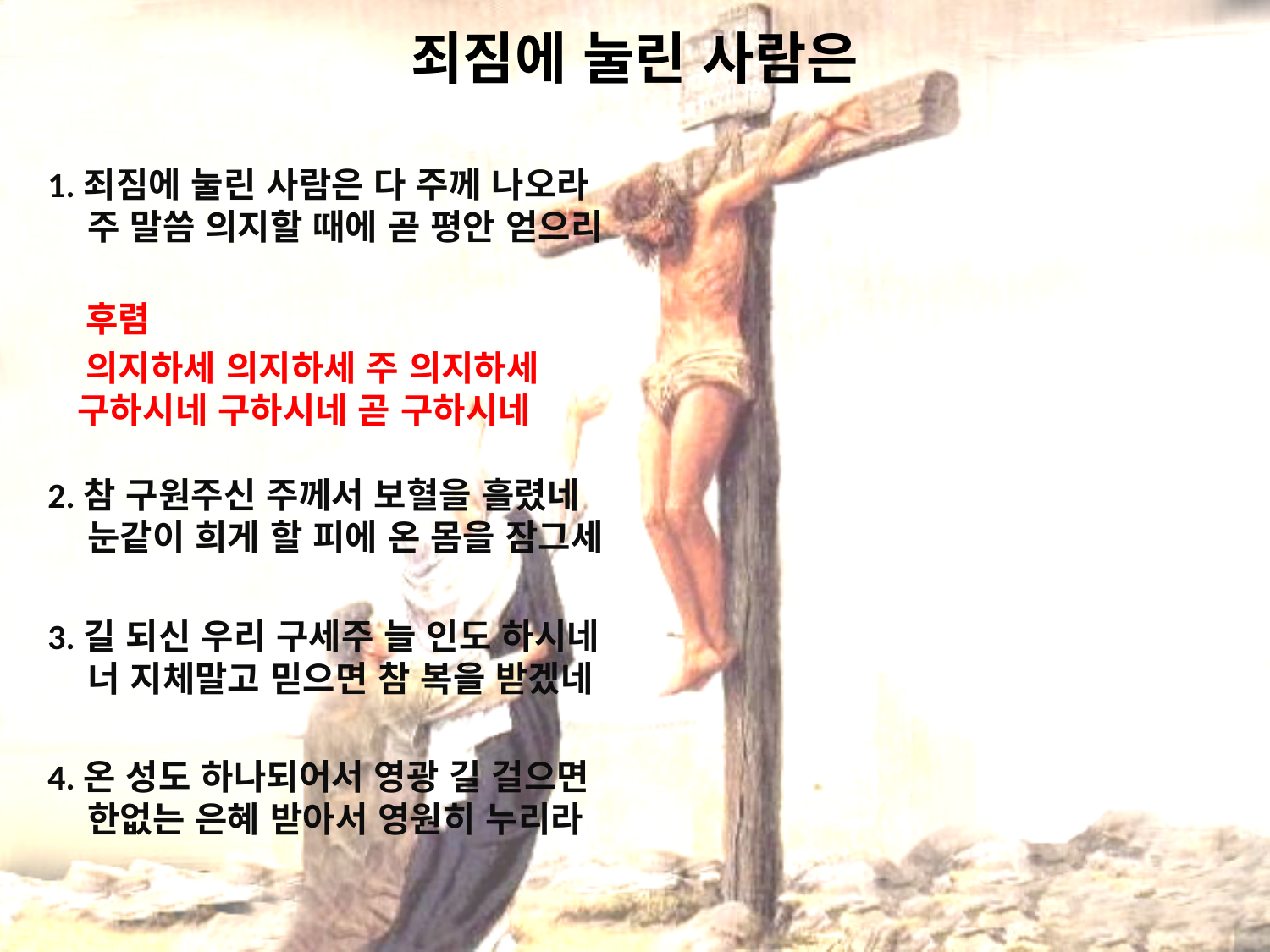

# 죄짐에 눌린 사람은
1.죄짐에 눌린 사람은 다 주께 나오라
    주 말씀 의지할 때에 곧 평안 얻으리
   후렴
   의지하세 의지하세 주 의지하세
   구하시네 구하시네 곧 구하시네
2.참 구원주신 주께서 보혈을 흘렸네
    눈같이 희게 할 피에 온 몸을 잠그세

3.길 되신 우리 구세주 늘 인도 하시네
    너 지체말고 믿으면 참 복을 받겠네

4.온 성도 하나되어서 영광 길 걸으면
    한없는 은혜 받아서 영원히 누리라